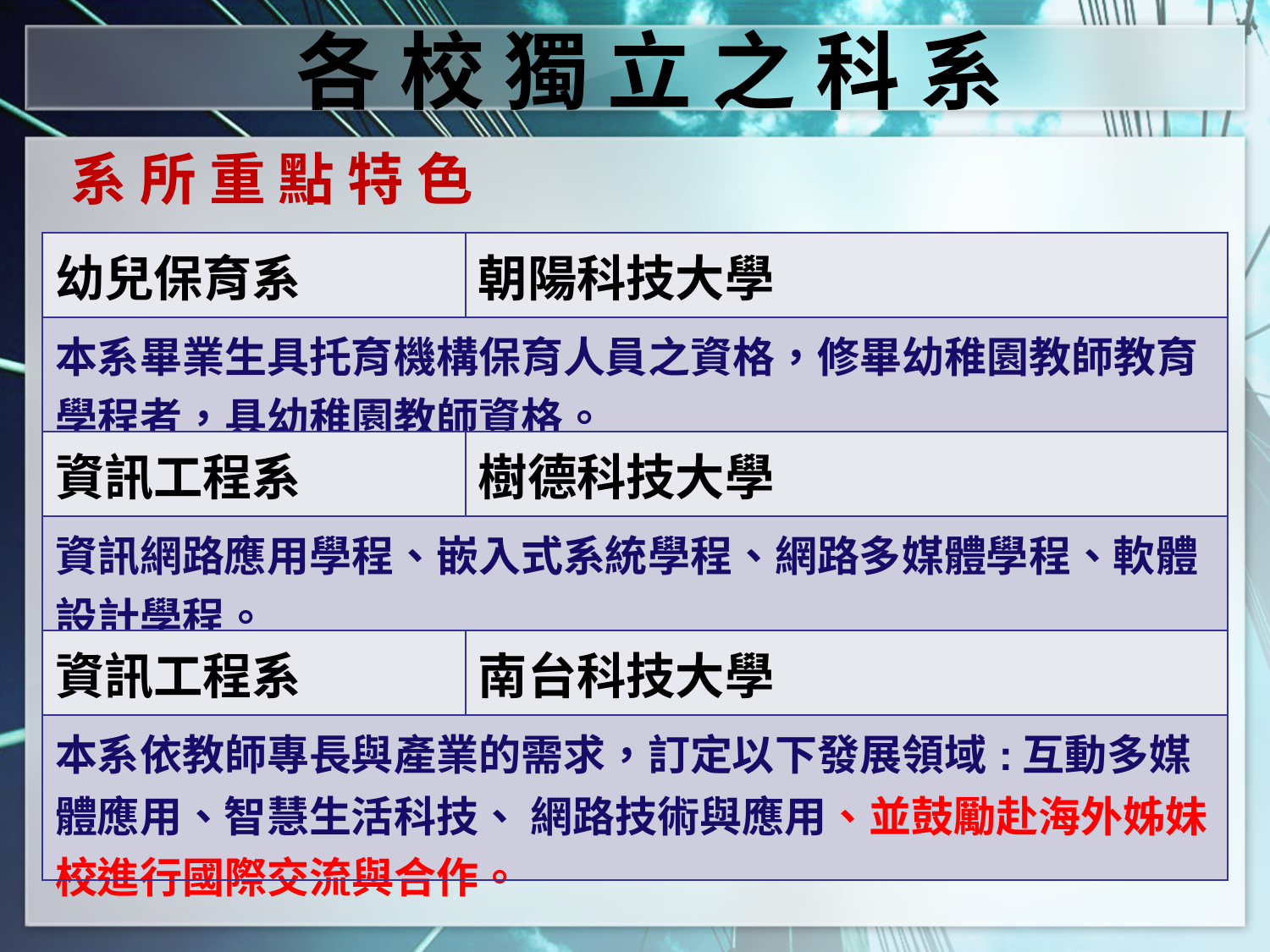

各 校 獨 立 之 科 系
系 所 重 點 特 色
| 幼兒保育系 | 朝陽科技大學 |
| --- | --- |
| 本系畢業生具托育機構保育人員之資格，修畢幼稚園教師教育學程者，具幼稚園教師資格。 |  |
| 資訊工程系 | 樹德科技大學 |
| 資訊網路應用學程、嵌入式系統學程、網路多媒體學程、軟體設計學程。 |  |
| 資訊工程系 | 南台科技大學 |
| 本系依教師專長與產業的需求，訂定以下發展領域:互動多媒體應用、智慧生活科技、 網路技術與應用、並鼓勵赴海外姊妹校進行國際交流與合作。 |  |